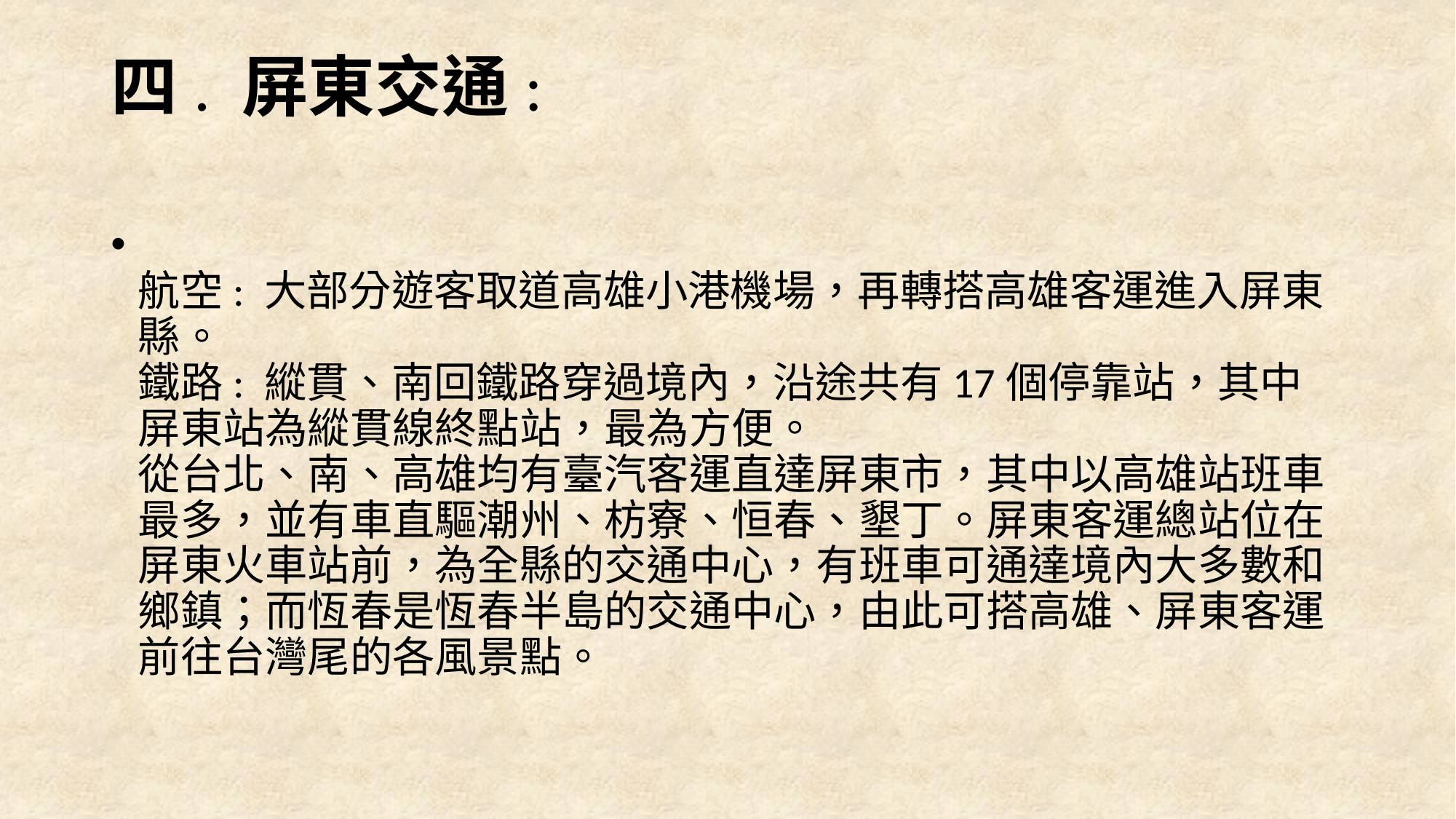

# 四. 屏東交通:
航空: 大部分遊客取道高雄小港機場，再轉搭高雄客運進入屏東縣。
鐵路: 縱貫、南回鐵路穿過境內，沿途共有17個停靠站，其中屏東站為縱貫線終點站，最為方便。
從台北、南、高雄均有臺汽客運直達屏東市，其中以高雄站班車最多，並有車直驅潮州、枋寮、恒春、墾丁。屏東客運總站位在屏東火車站前，為全縣的交通中心，有班車可通達境內大多數和鄉鎮；而恆春是恆春半島的交通中心，由此可搭高雄、屏東客運前往台灣尾的各風景點。